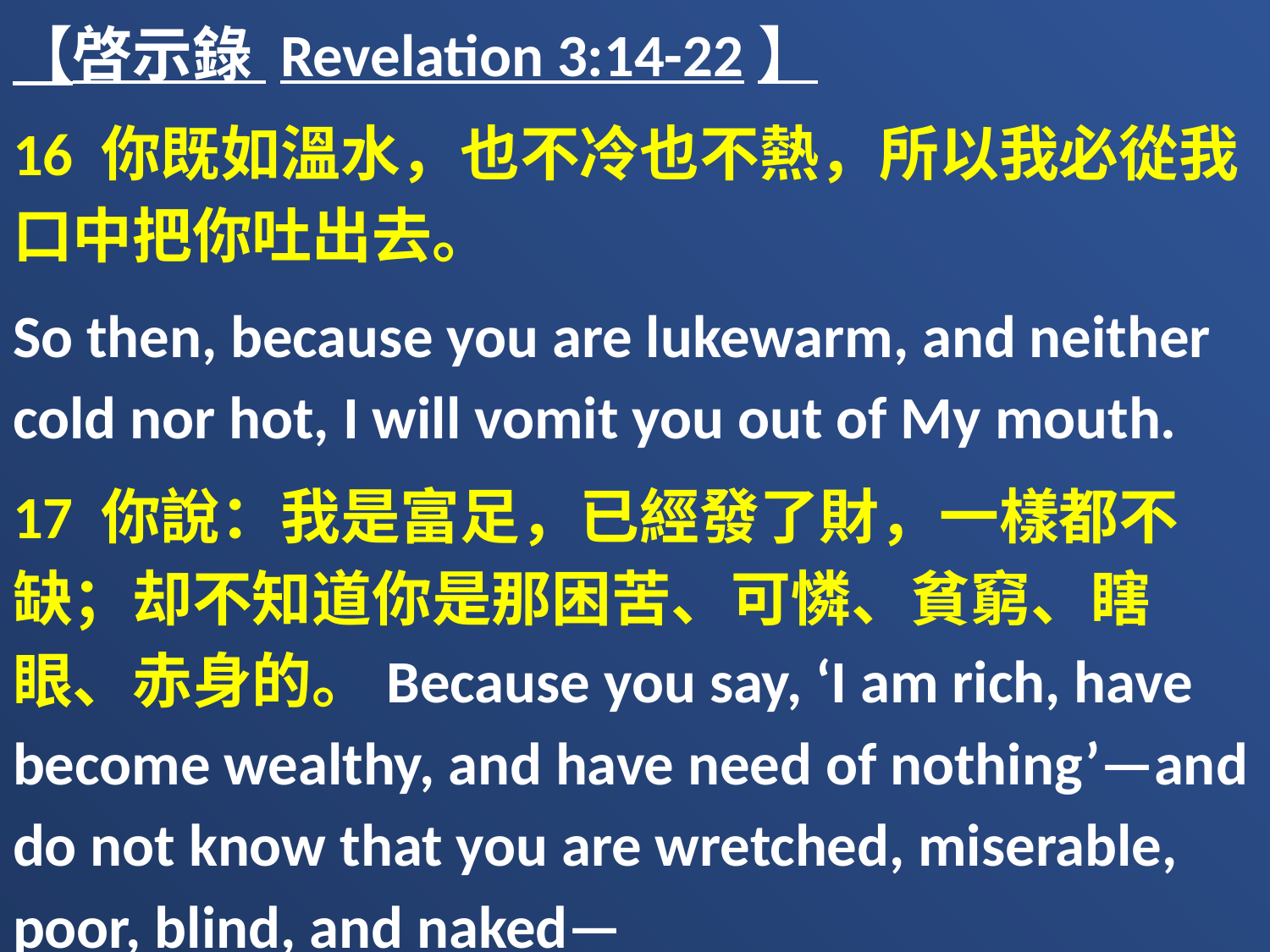

【啓示錄 Revelation 3:14-22】
16 你既如溫水，也不冷也不熱，所以我必從我口中把你吐出去。
So then, because you are lukewarm, and neither cold nor hot, I will vomit you out of My mouth.
17 你說：我是富足，已經發了財，一樣都不缺；却不知道你是那困苦、可憐、貧窮、瞎眼、赤身的。Because you say, ‘I am rich, have become wealthy, and have need of nothing’—and do not know that you are wretched, miserable, poor, blind, and naked—